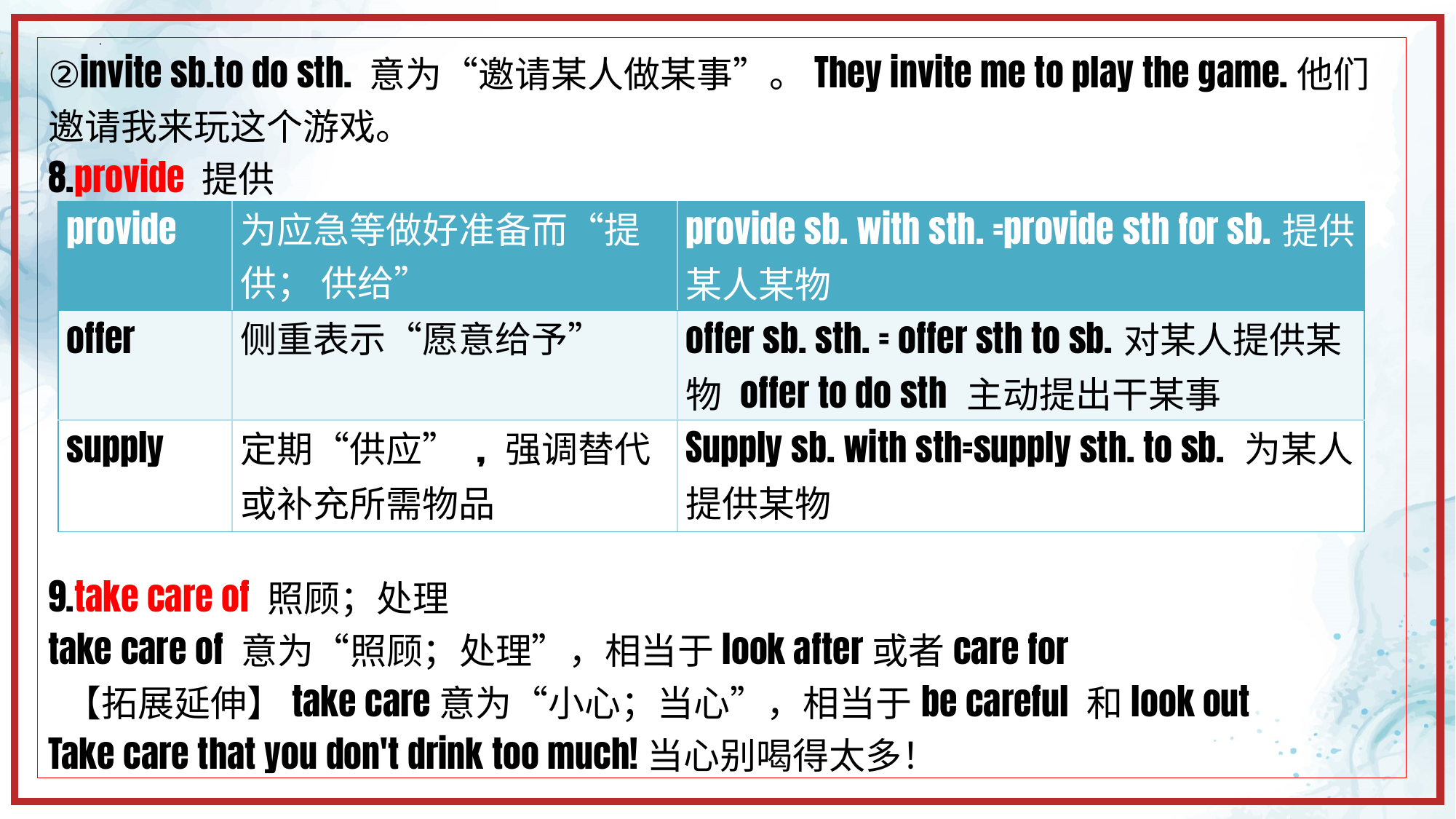

②invite sb.to do sth. 意为“邀请某人做某事”。They invite me to play the game.他们邀请我来玩这个游戏。
8.provide 提供

9.take care of 照顾；处理
take care of 意为“照顾；处理”，相当于look after或者care for
 【拓展延伸】take care意为“小心；当心”，相当于be careful 和look out
Take care that you don't drink too much!当心别喝得太多！

| provide | 为应急等做好准备而“提供； 供给” | provide sb. with sth. =provide sth for sb.提供某人某物 |
| --- | --- | --- |
| offer | 侧重表示“愿意给予” | offer sb. sth. = offer sth to sb.对某人提供某物 offer to do sth 主动提出干某事 |
| supply | 定期“供应” , 强调替代或补充所需物品 | Supply sb. with sth=supply sth. to sb. 为某人提供某物 |